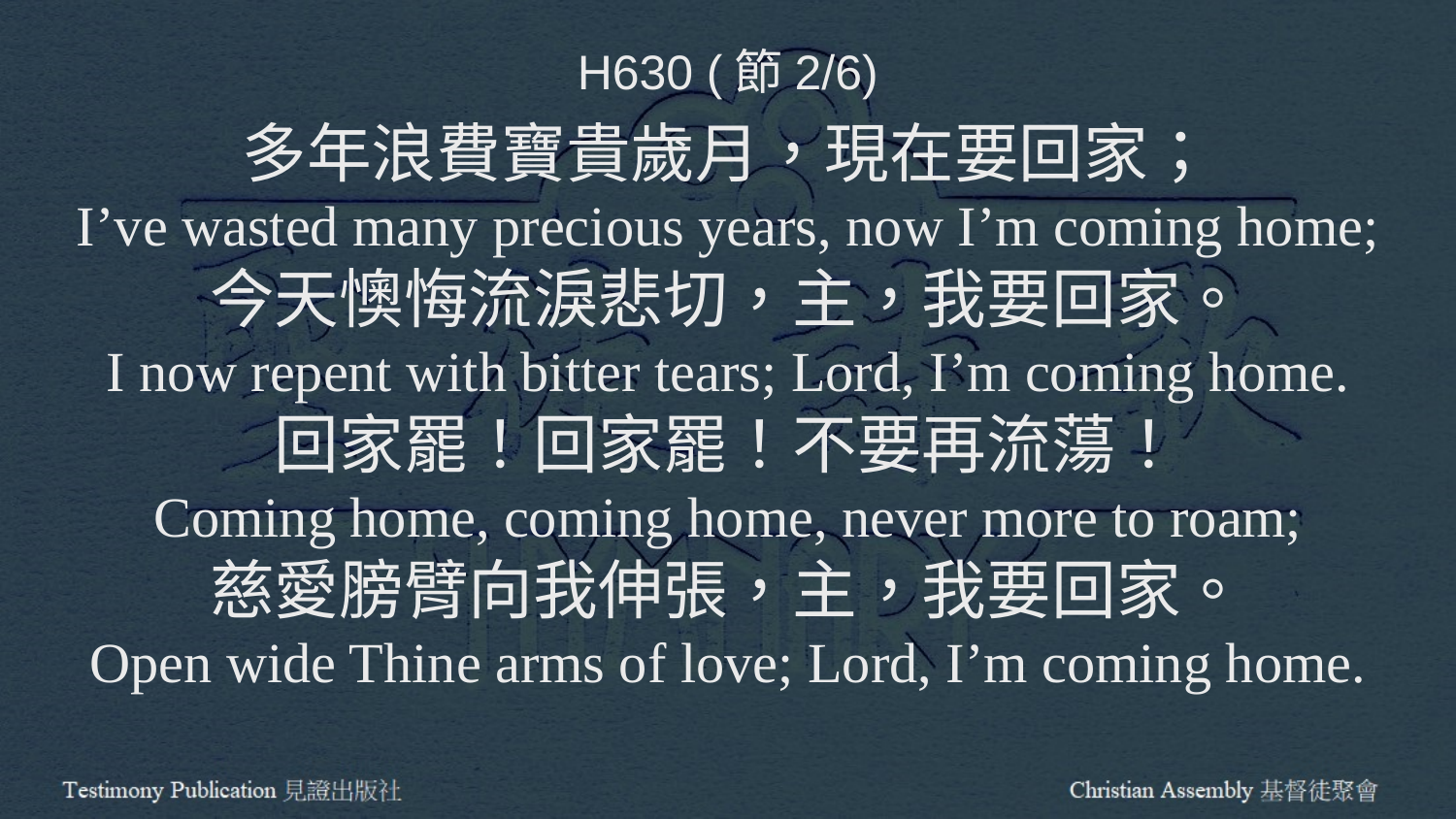

H630 (節2/6)
多年浪費寶貴歲月，現在要回家；
I’ve wasted many precious years, now I’m coming home;
今天懊悔流淚悲切，主，我要回家。
I now repent with bitter tears; Lord, I’m coming home.
回家罷！回家罷！不要再流蕩！
Coming home, coming home, never more to roam;
慈愛膀臂向我伸張，主，我要回家。
Open wide Thine arms of love; Lord, I’m coming home.